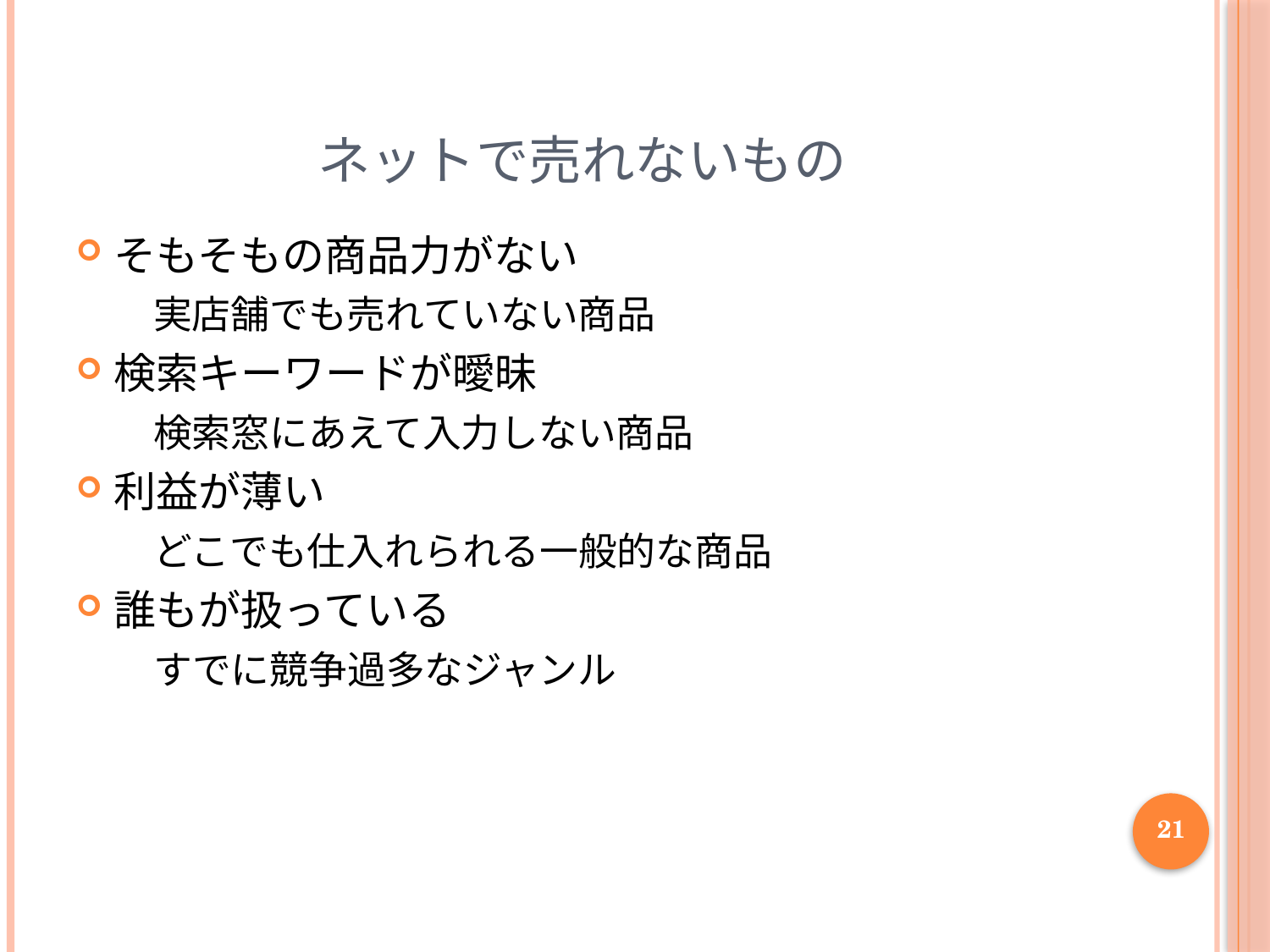

# ネットで売れないもの
そもそもの商品力がない
　　実店舗でも売れていない商品
検索キーワードが曖昧
　　検索窓にあえて入力しない商品
利益が薄い
　　どこでも仕入れられる一般的な商品
誰もが扱っている
　　すでに競争過多なジャンル

21